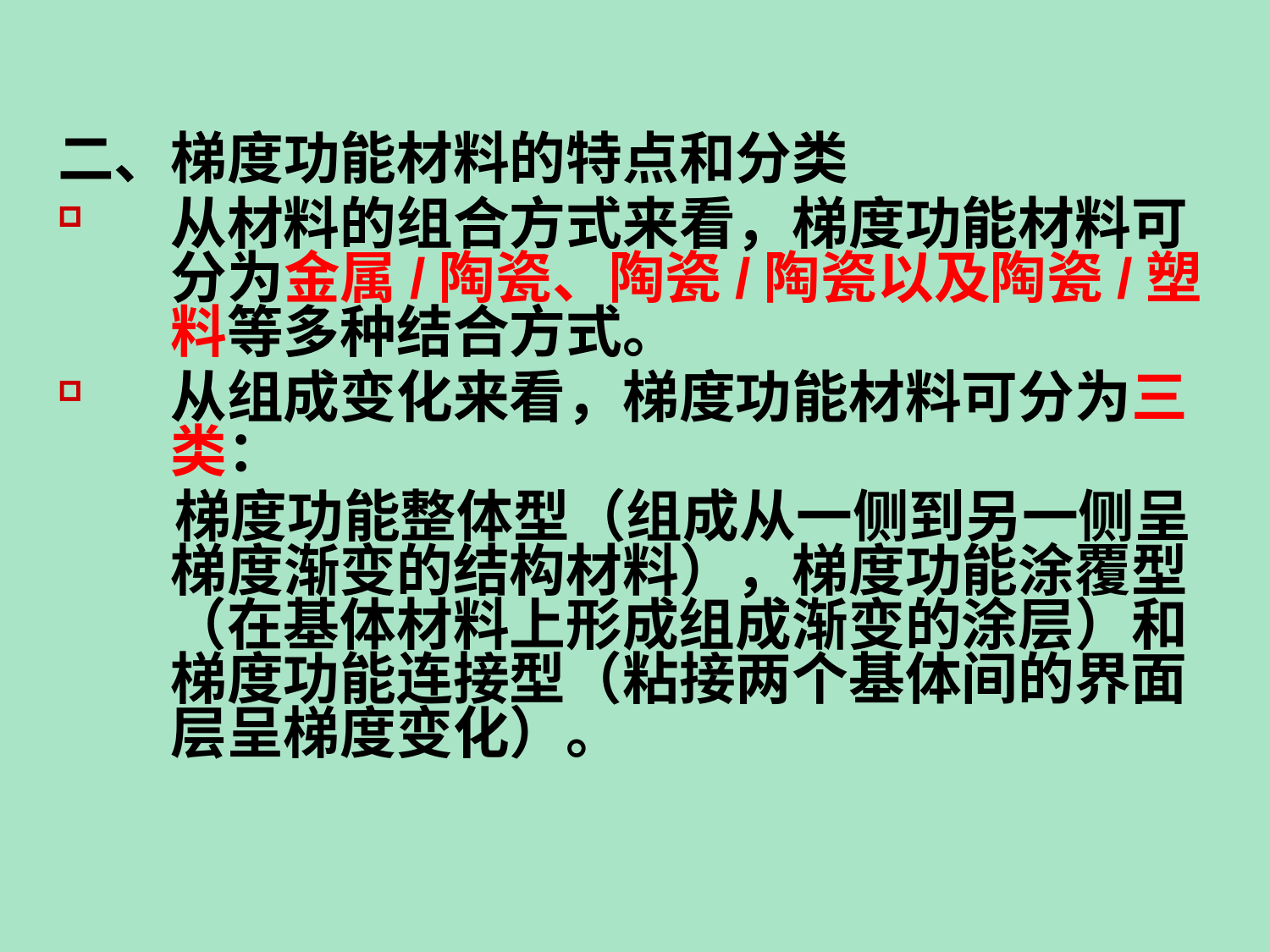

二、梯度功能材料的特点和分类
从材料的组合方式来看，梯度功能材料可分为金属/陶瓷、陶瓷/陶瓷以及陶瓷/塑料等多种结合方式。
从组成变化来看，梯度功能材料可分为三类：
        梯度功能整体型（组成从一侧到另一侧呈梯度渐变的结构材料），梯度功能涂覆型（在基体材料上形成组成渐变的涂层）和梯度功能连接型（粘接两个基体间的界面层呈梯度变化）。